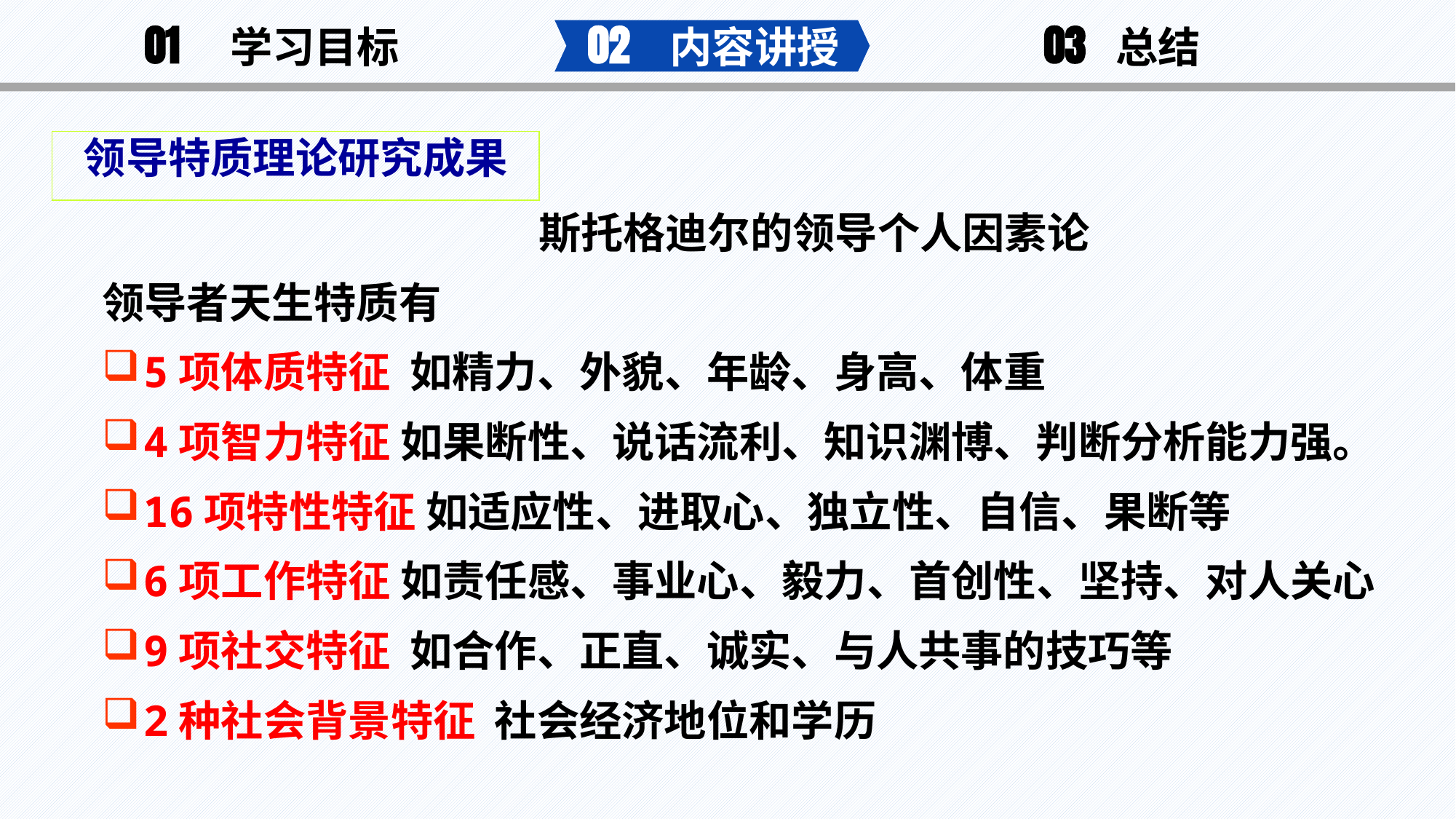

02   内容讲授
03  总结
01    学习目标

领导特质理论研究成果
# 斯托格迪尔的领导个人因素论
领导者天生特质有
5项体质特征  如精力、外貌、年龄、身高、体重
4项智力特征 如果断性、说话流利、知识渊博、判断分析能力强。
16项特性特征 如适应性、进取心、独立性、自信、果断等
6项工作特征 如责任感、事业心、毅力、首创性、坚持、对人关心
9项社交特征  如合作、正直、诚实、与人共事的技巧等
2种社会背景特征  社会经济地位和学历